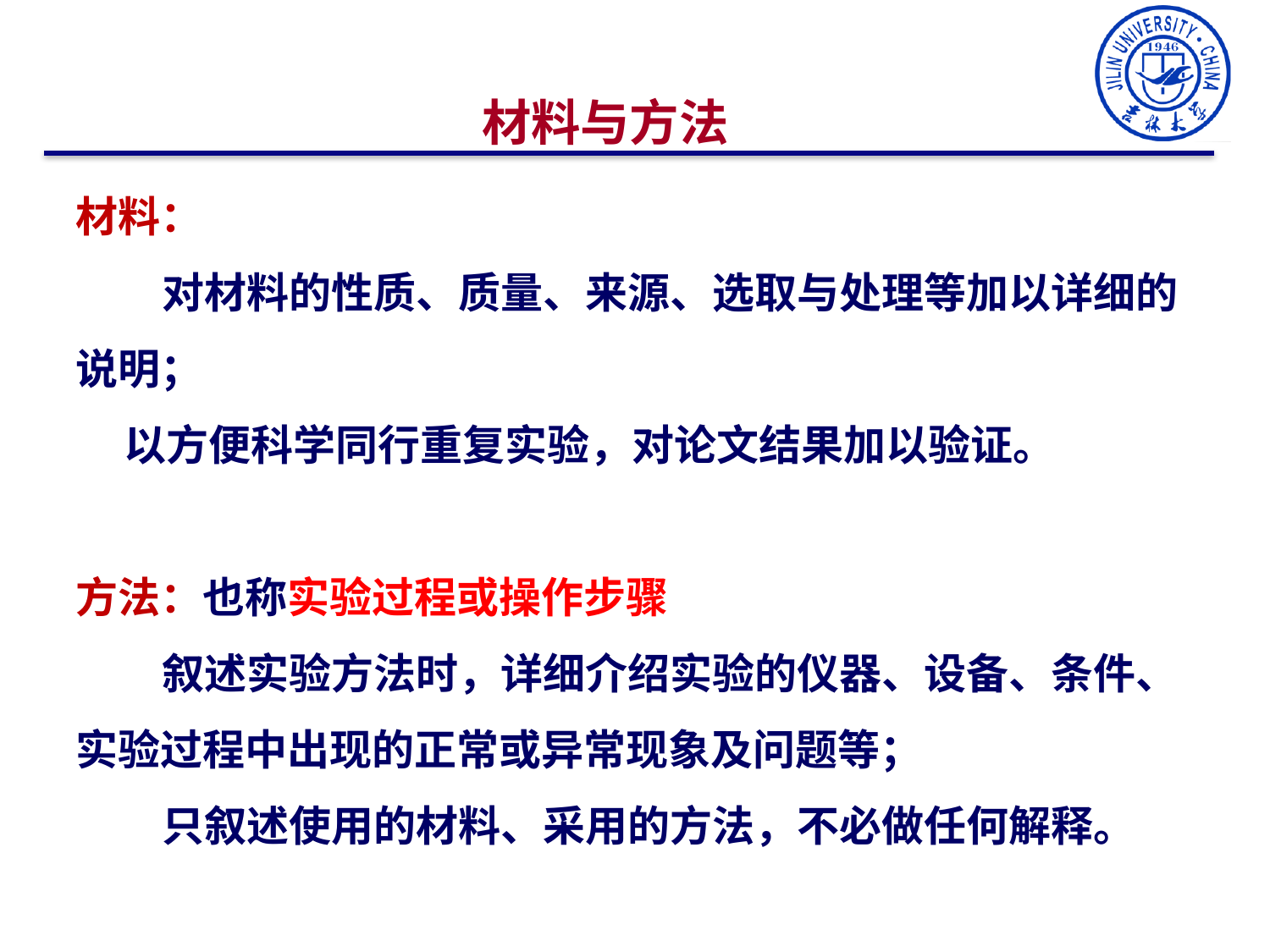

材料与方法
材料：
        对材料的性质、质量、来源、选取与处理等加以详细的说明；
    以方便科学同行重复实验，对论文结果加以验证。

方法：也称实验过程或操作步骤
        叙述实验方法时，详细介绍实验的仪器、设备、条件、实验过程中出现的正常或异常现象及问题等；
        只叙述使用的材料、采用的方法，不必做任何解释。